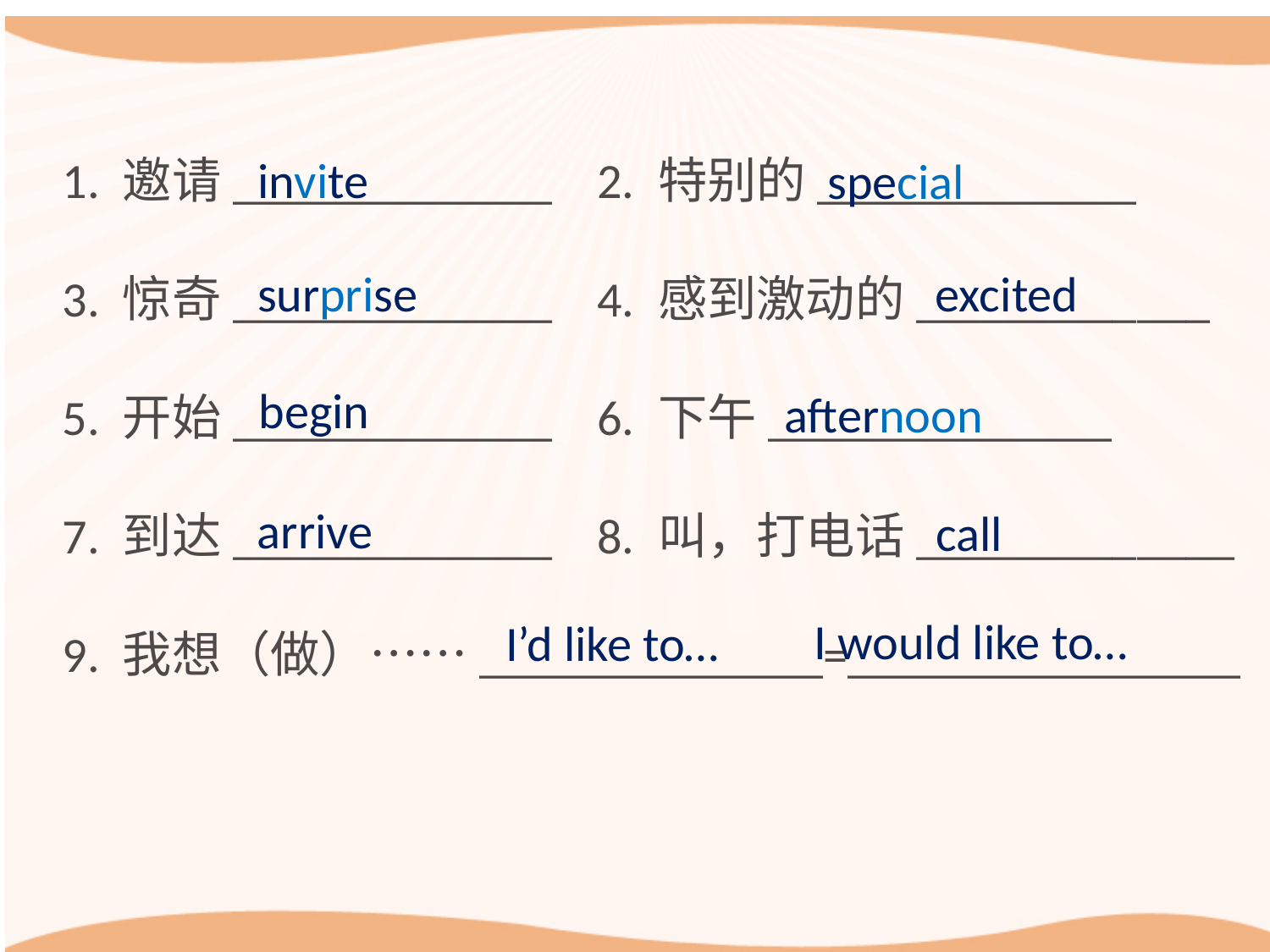

1. 邀请_____________    2. 特别的_____________

3. 惊奇_____________    4. 感到激动的____________

5. 开始_____________    6. 下午______________

7. 到达_____________    8. 叫，打电话_____________

9. 我想（做）……______________=________________

invite
special
surprise
excited
begin
afternoon
arrive
call
I would like to…
I’d like to…